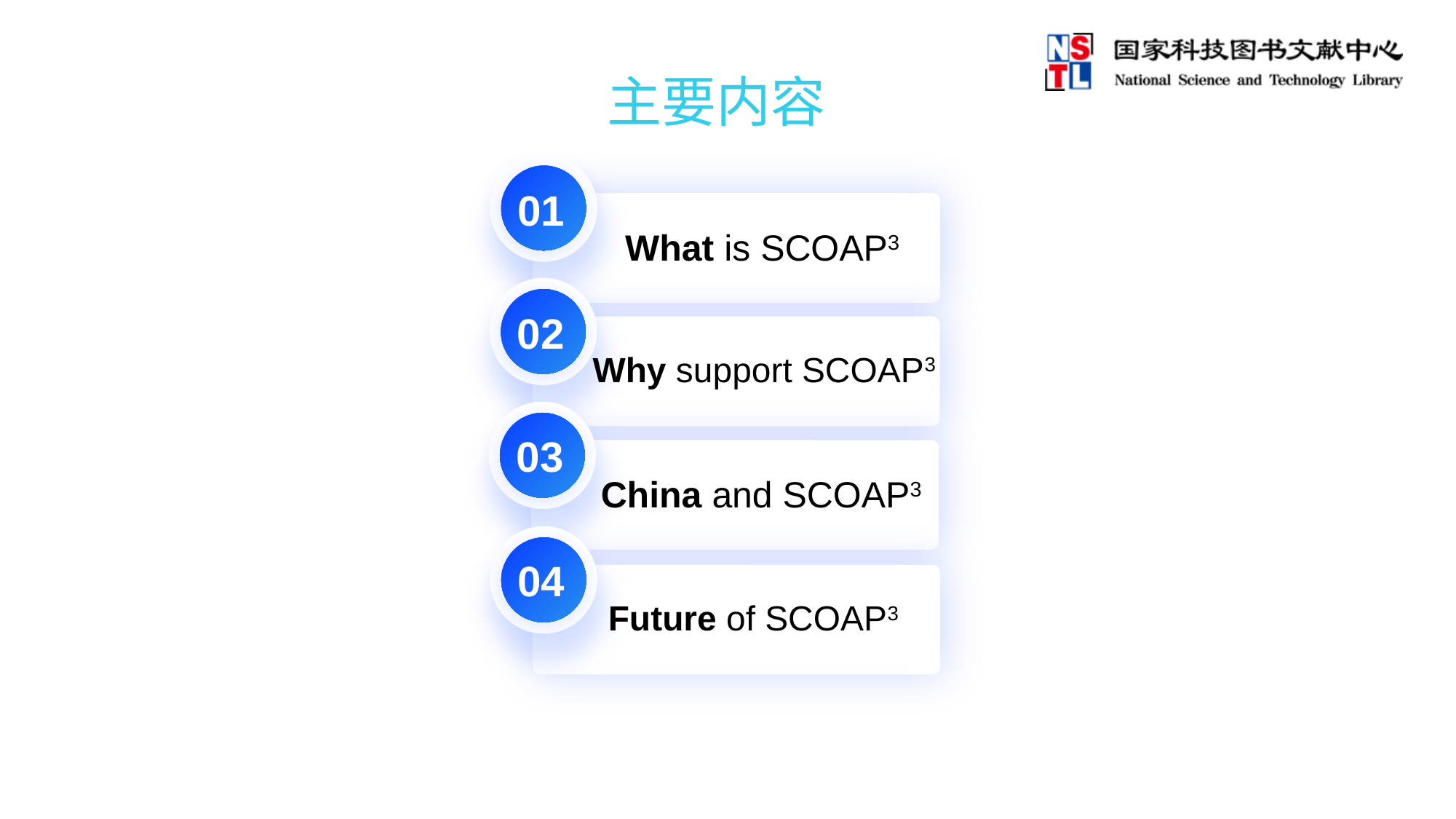

主要内容

01
What is SCOAP3

02
Why support SCOAP3

03
China and SCOAP3

04
Future of SCOAP3